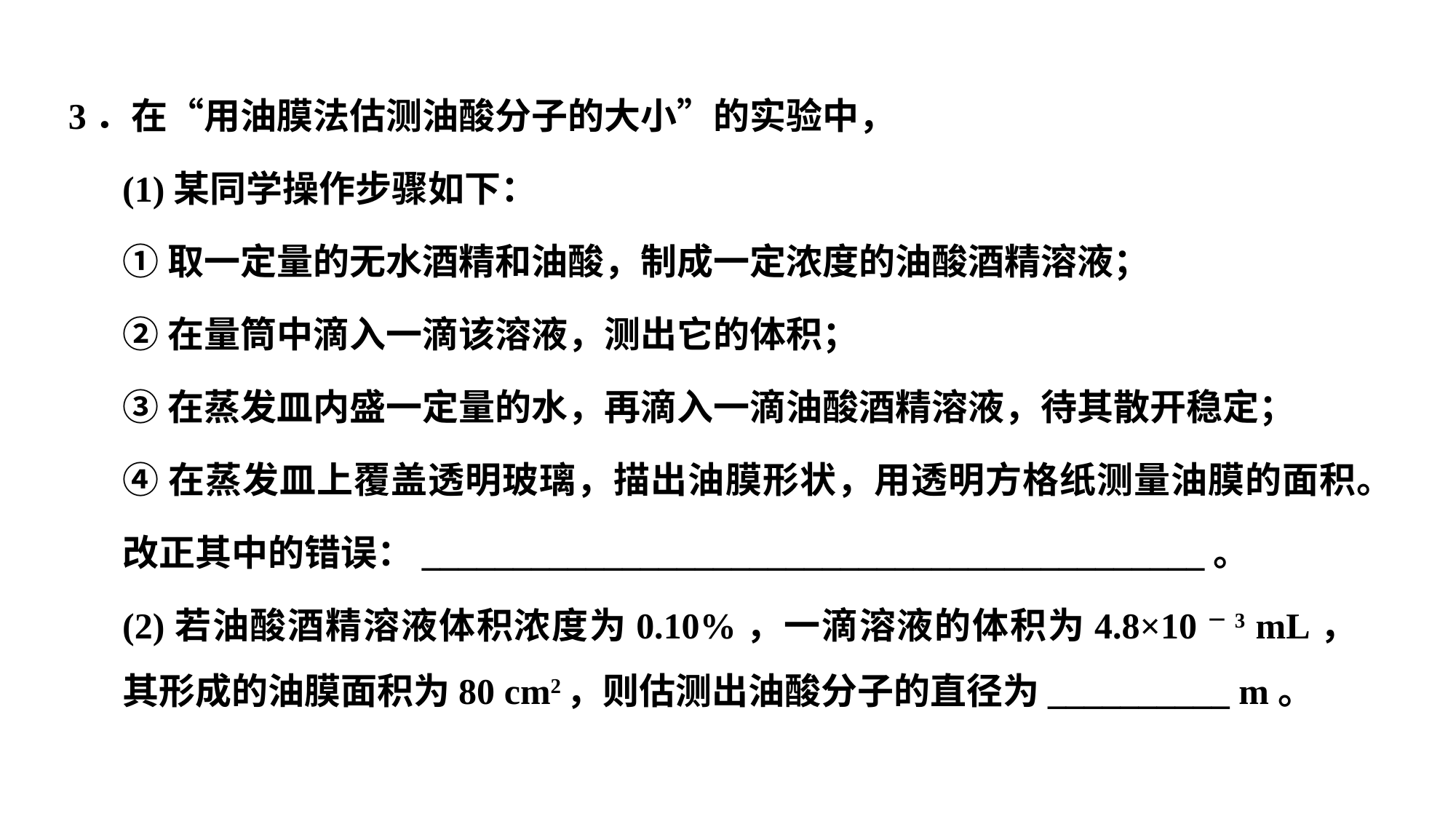

3．在“用油膜法估测油酸分子的大小”的实验中，
(1)某同学操作步骤如下：
①取一定量的无水酒精和油酸，制成一定浓度的油酸酒精溶液；
②在量筒中滴入一滴该溶液，测出它的体积；
③在蒸发皿内盛一定量的水，再滴入一滴油酸酒精溶液，待其散开稳定；
④在蒸发皿上覆盖透明玻璃，描出油膜形状，用透明方格纸测量油膜的面积。
改正其中的错误：___________________________________________。
(2)若油酸酒精溶液体积浓度为0.10%，一滴溶液的体积为4.8×10－3 mL，其形成的油膜面积为80 cm2，则估测出油酸分子的直径为__________ m。